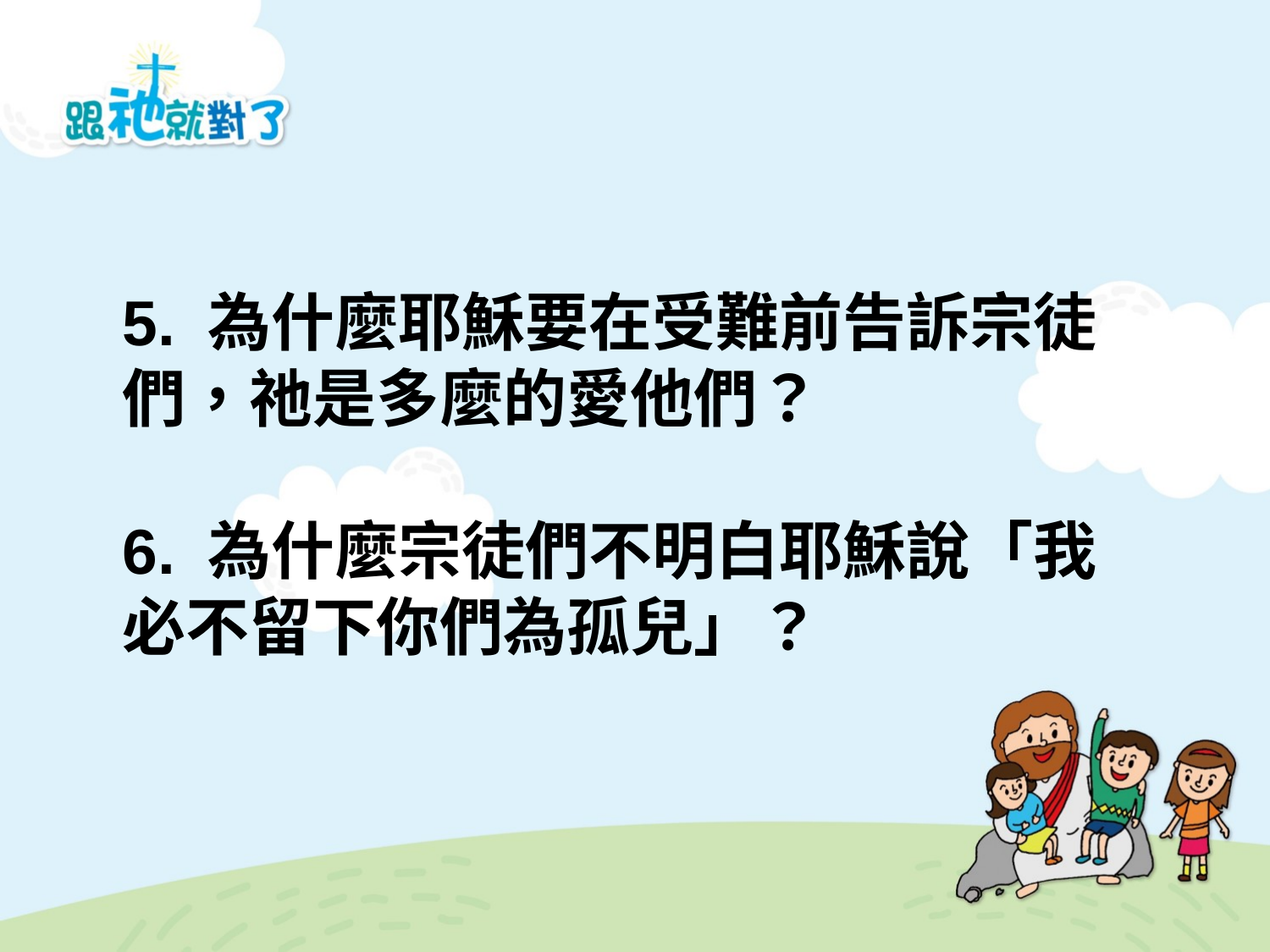

5. 為什麼耶穌要在受難前告訴宗徒們，祂是多麼的愛他們？

6. 為什麼宗徒們不明白耶穌說「我必不留下你們為孤兒」？